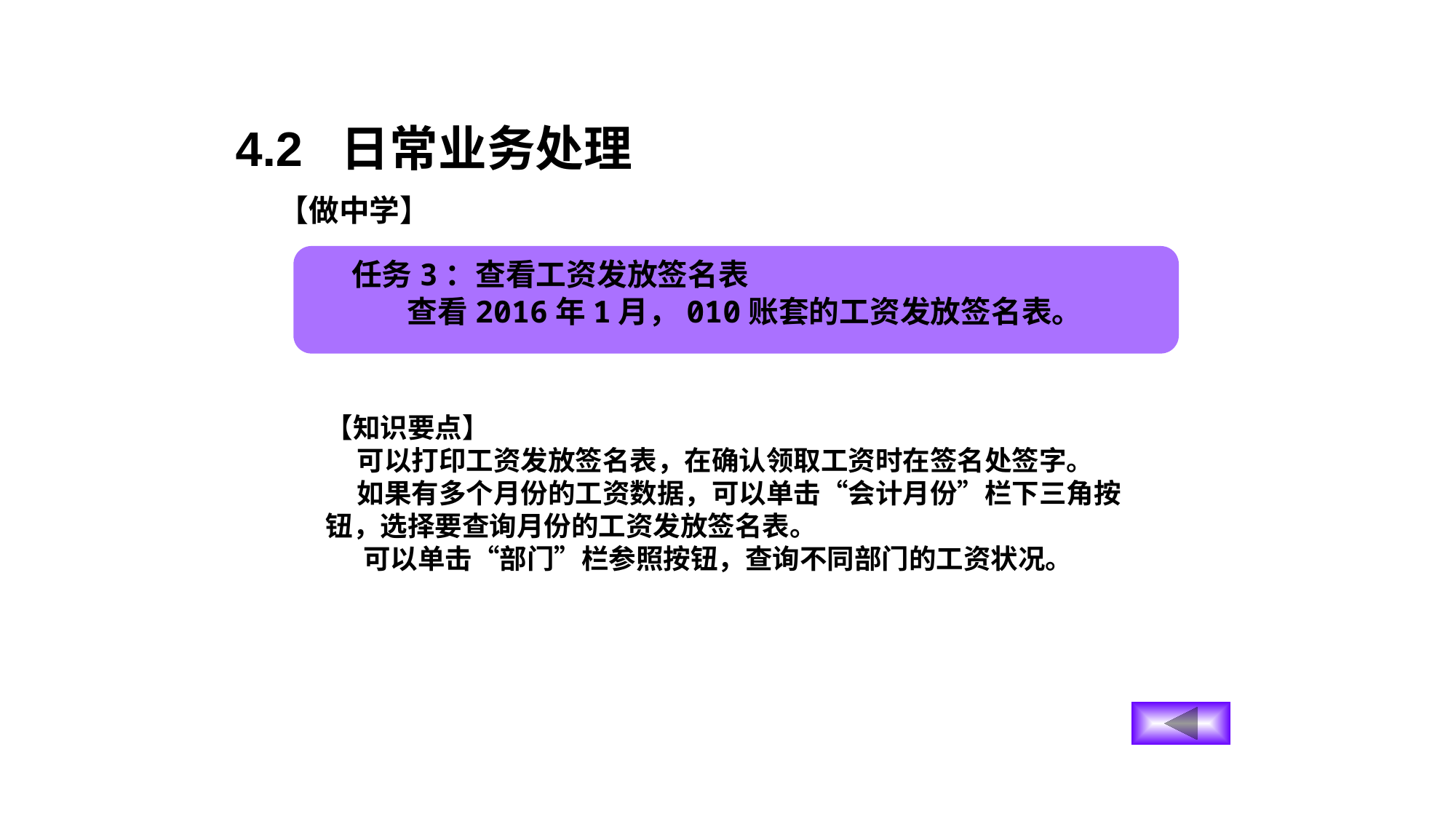

4.2  日常业务处理
【做中学】

任务3：查看工资发放签名表
       查看2016年1月，010账套的工资发放签名表。
【知识要点】
    可以打印工资发放签名表，在确认领取工资时在签名处签字。
    如果有多个月份的工资数据，可以单击“会计月份”栏下三角按钮，选择要查询月份的工资发放签名表。
     可以单击“部门”栏参照按钮，查询不同部门的工资状况。